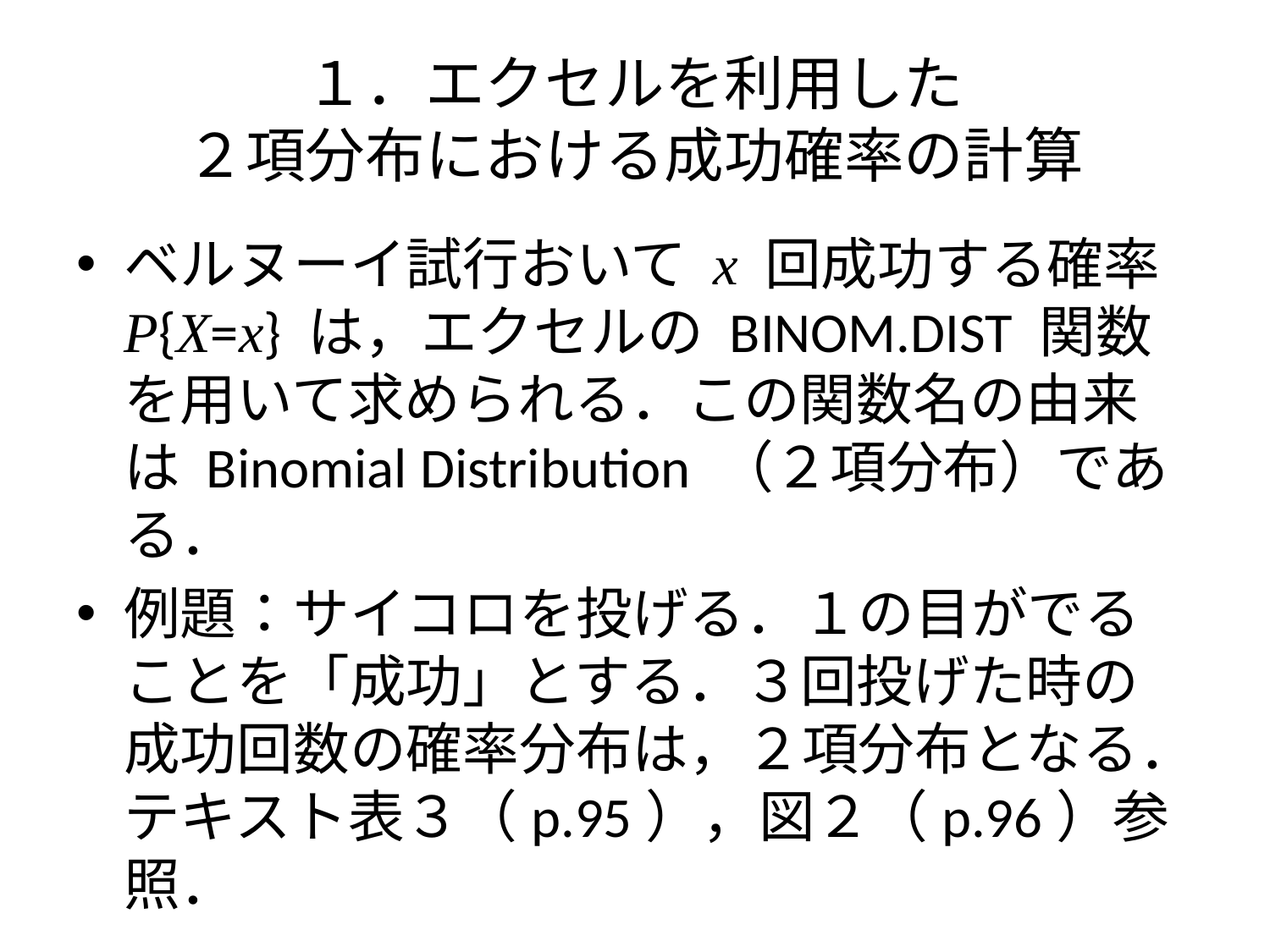

# １．エクセルを利用した ２項分布における成功確率の計算
ベルヌーイ試行おいて x 回成功する確率P{X=x} は，エクセルの BINOM.DIST 関数を用いて求められる．この関数名の由来は Binomial Distribution （２項分布）である．
例題：サイコロを投げる．１の目がでることを「成功」とする．３回投げた時の成功回数の確率分布は，２項分布となる．テキスト表３（p.95），図２（p.96）参照．